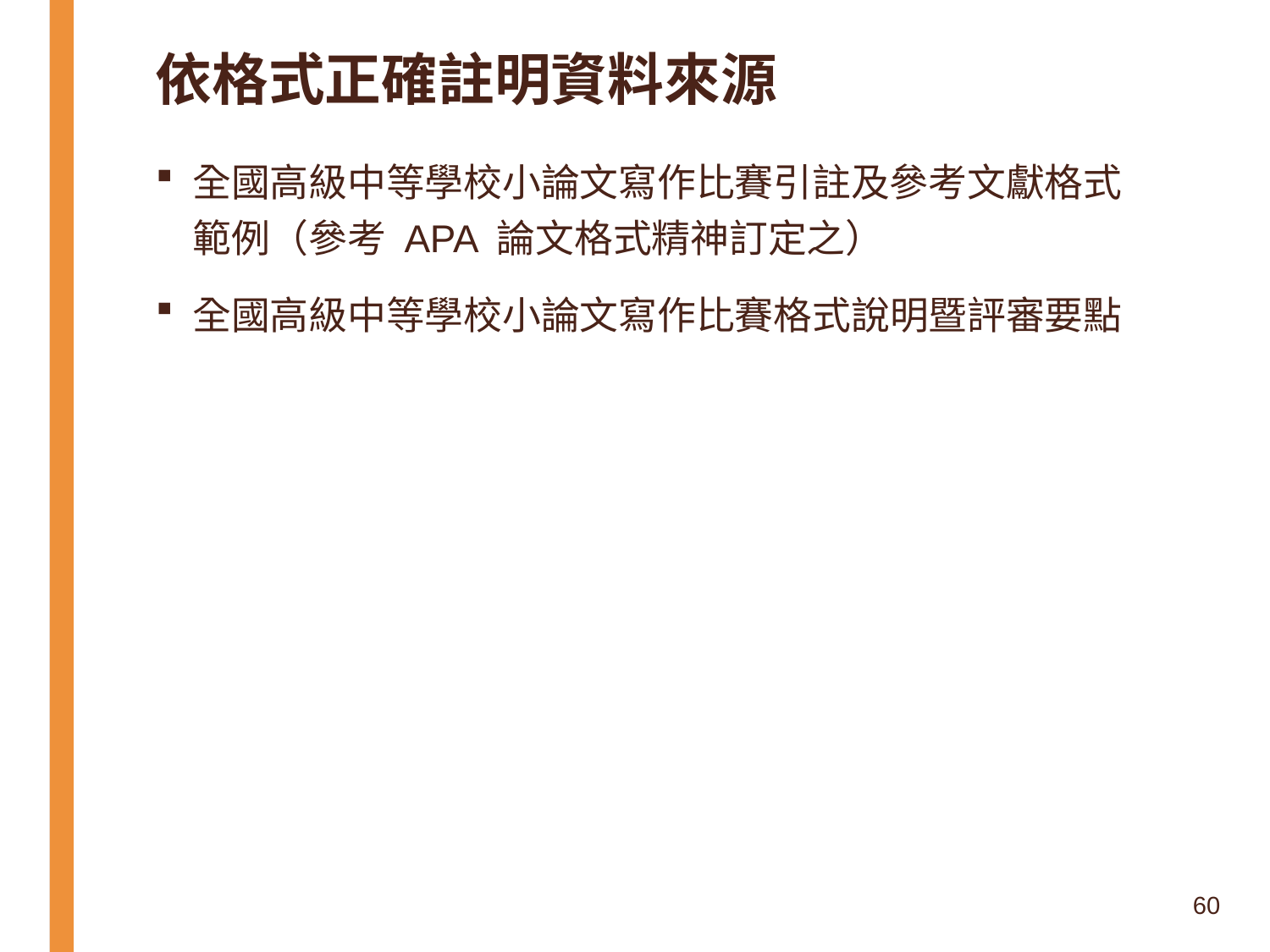

# 依格式正確註明資料來源
全國高級中等學校小論文寫作比賽引註及參考文獻格式範例（參考 APA 論文格式精神訂定之）
全國高級中等學校小論文寫作比賽格式說明暨評審要點

60